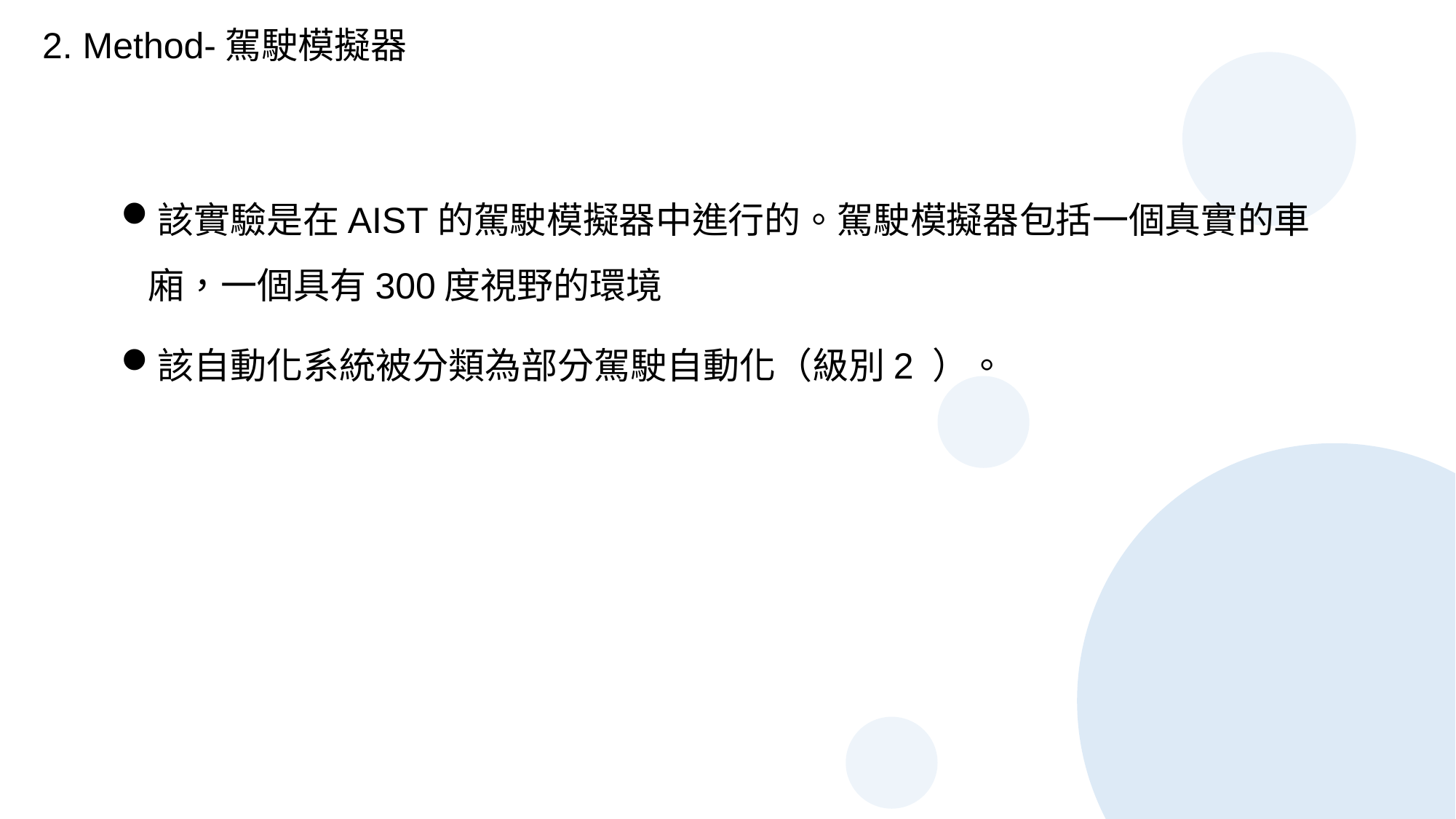

2. Method-駕駛模擬器

該實驗是在AIST的駕駛模擬器中進行的。駕駛模擬器包括一個真實的車廂，一個具有300度視野的環境
該自動化系統被分類為部分駕駛自動化（級別2 ）。